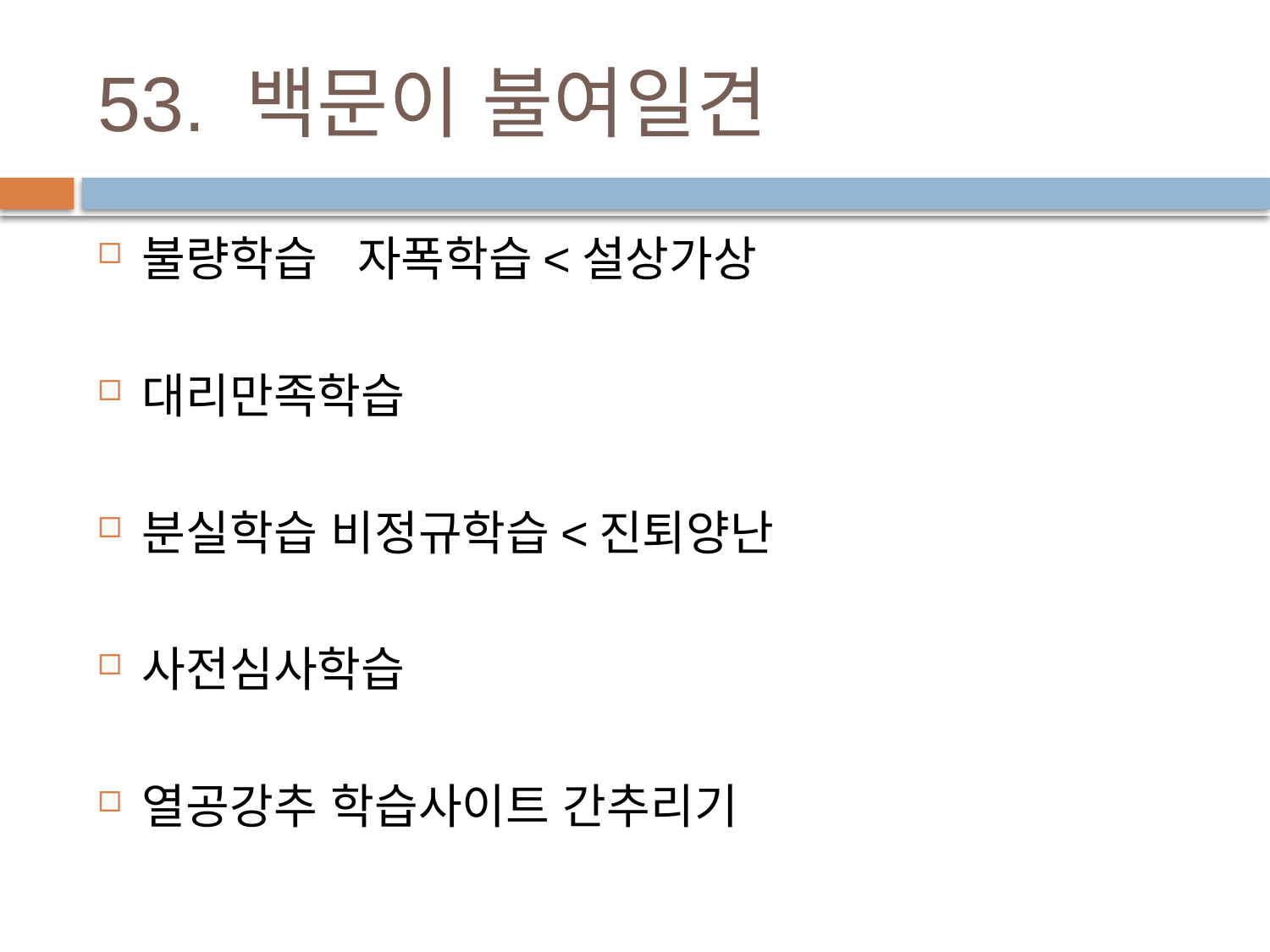

# 53. 백문이 불여일견
불량학습   자폭학습<설상가상

대리만족학습

분실학습 비정규학습<진퇴양난

사전심사학습

열공강추 학습사이트 간추리기